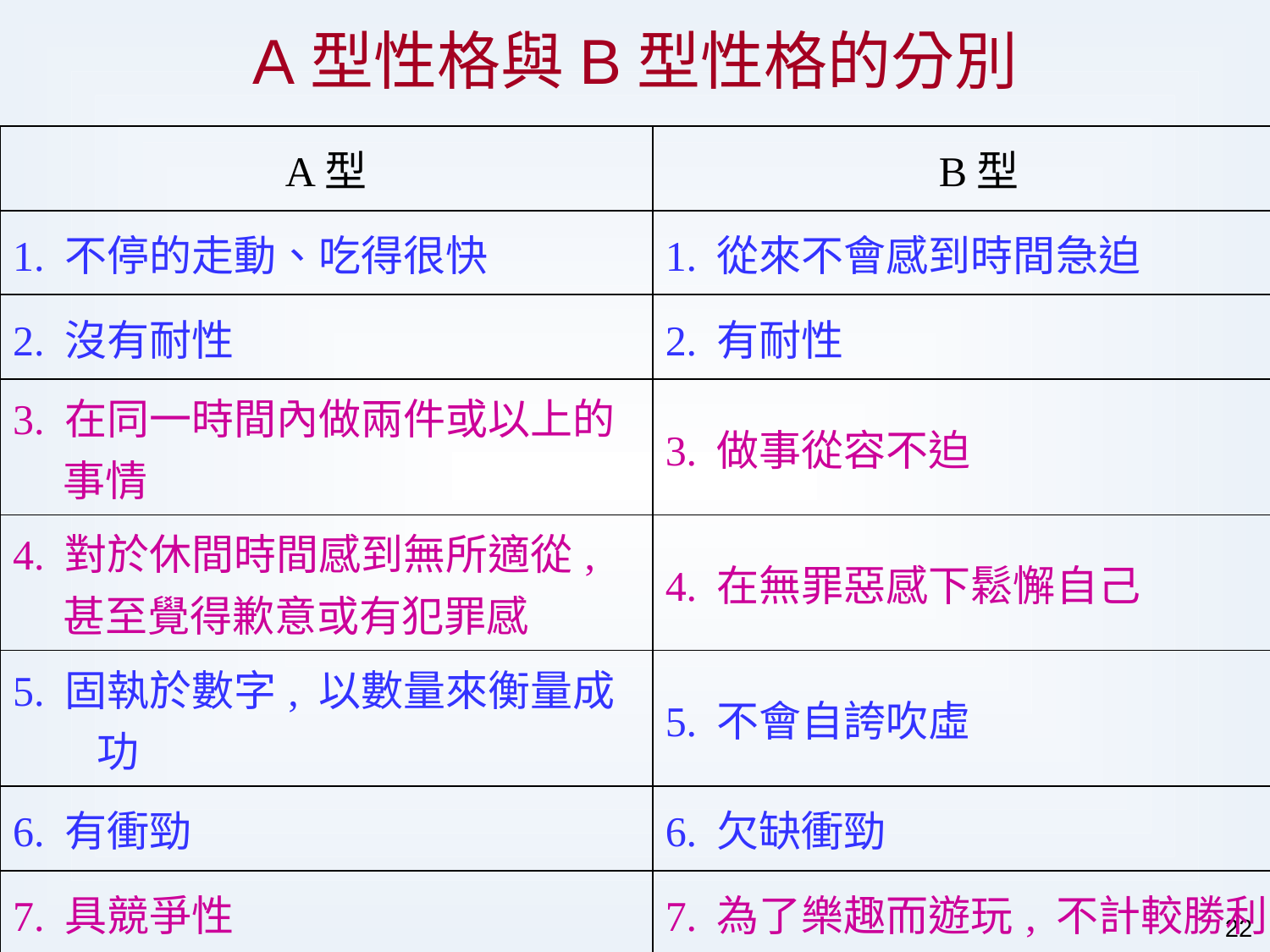

# A型性格與B型性格的分別
| A型 | B型 |
| --- | --- |
| 1. 不停的走動、吃得很快 | 1. 從來不會感到時間急迫 |
| 2. 沒有耐性 | 2. 有耐性 |
| 3. 在同一時間內做兩件或以上的事情 | 3. 做事從容不迫 |
| 4. 對於休間時間感到無所適從, 甚至覺得歉意或有犯罪感 | 4. 在無罪惡感下鬆懈自己 |
| 5. 固執於數字, 以數量來衡量成功 | 5. 不會自誇吹虛 |
| 6. 有衝勁 | 6. 欠缺衝勁 |
| 7. 具競爭性 | 7. 為了樂趣而遊玩, 不計較勝利 |
| 8. 經常感受到時間的壓力 | 8. 不會刻意訂立完成工作的時限 |
22